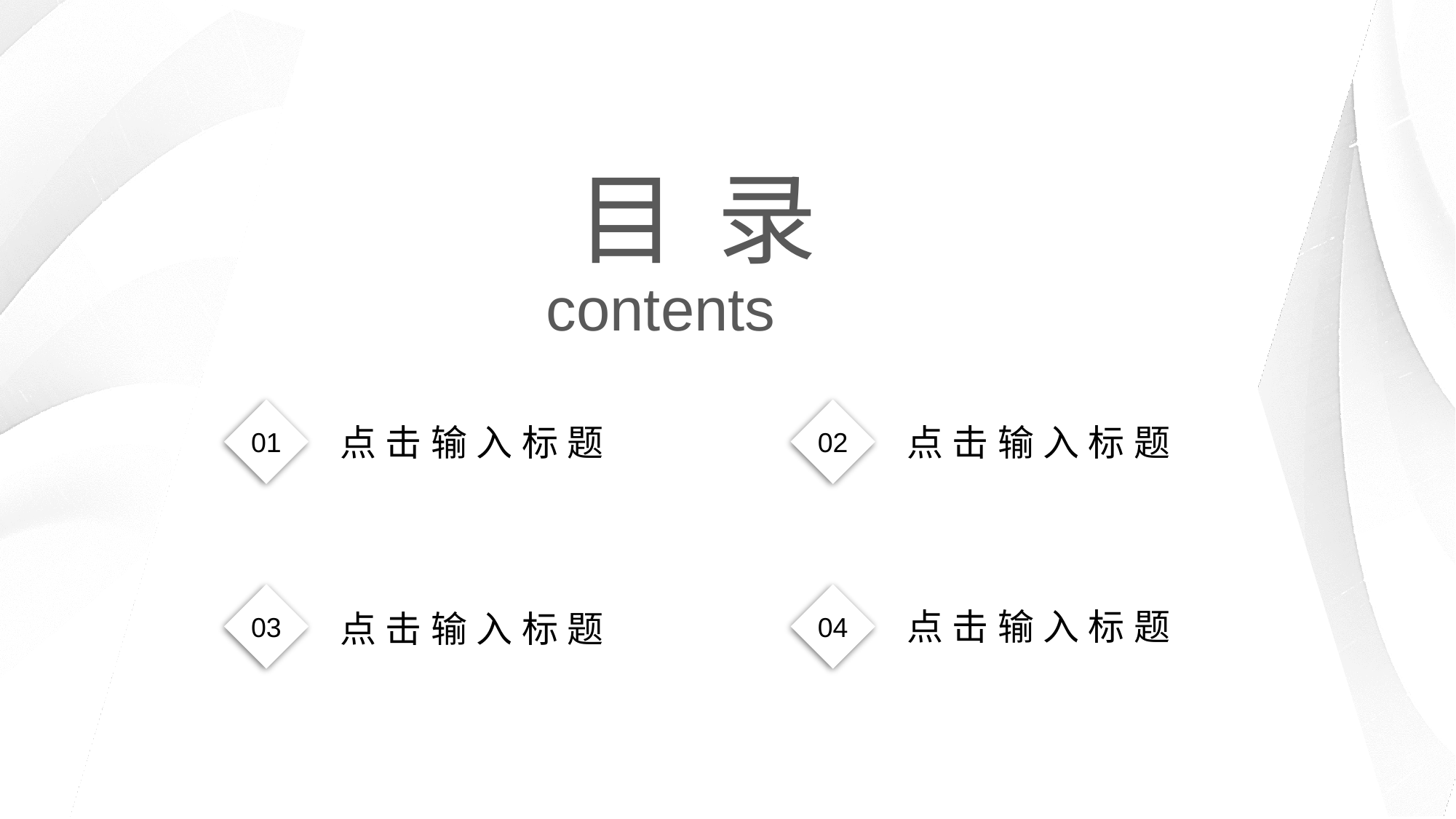

目 录
contents

点击输入标题
01

点击输入标题
02

点击输入标题
03

点击输入标题
04